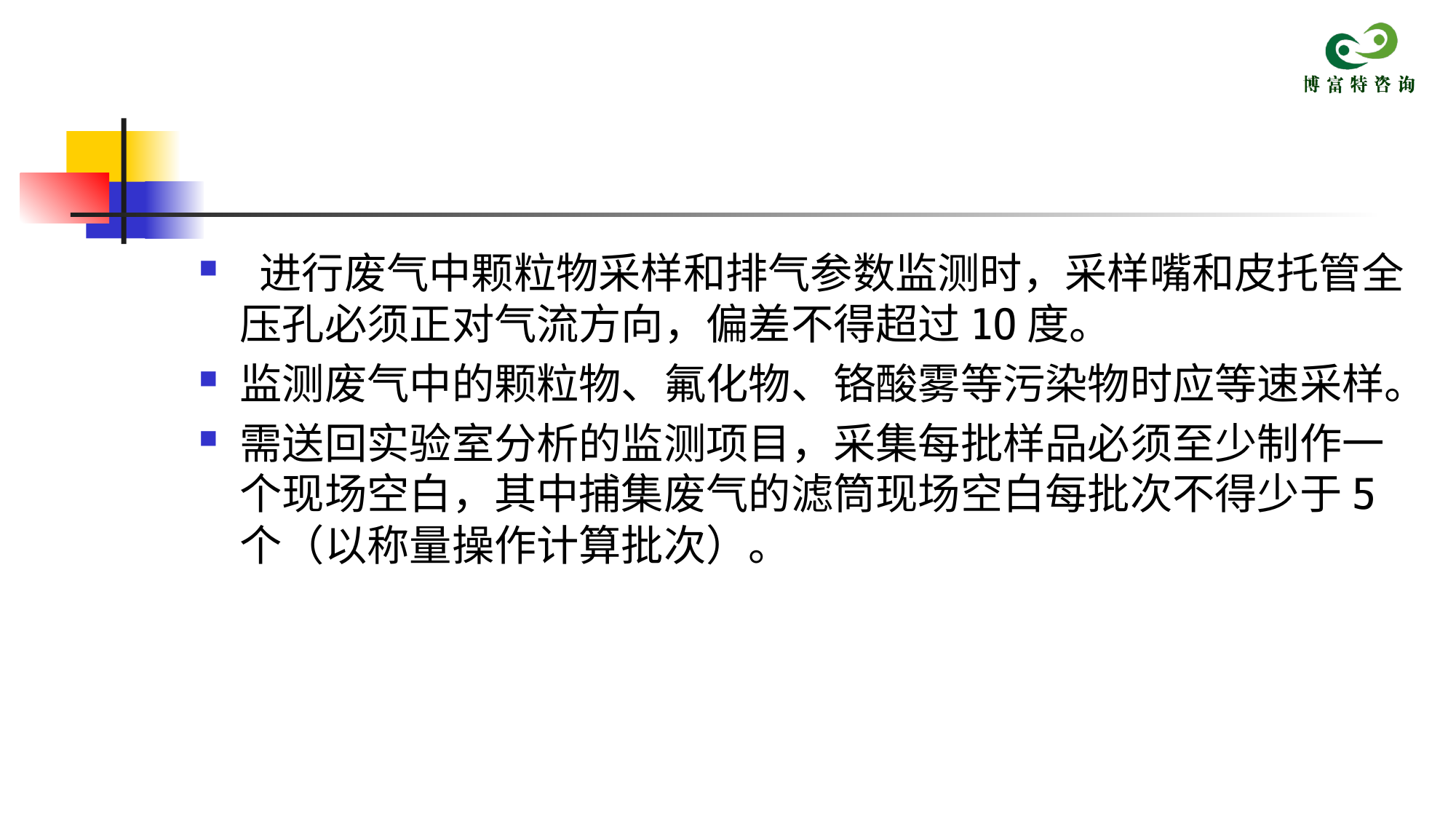

进行废气中颗粒物采样和排气参数监测时，采样嘴和皮托管全压孔必须正对气流方向，偏差不得超过10度。
监测废气中的颗粒物、氟化物、铬酸雾等污染物时应等速采样。
需送回实验室分析的监测项目，采集每批样品必须至少制作一个现场空白，其中捕集废气的滤筒现场空白每批次不得少于5个（以称量操作计算批次）。